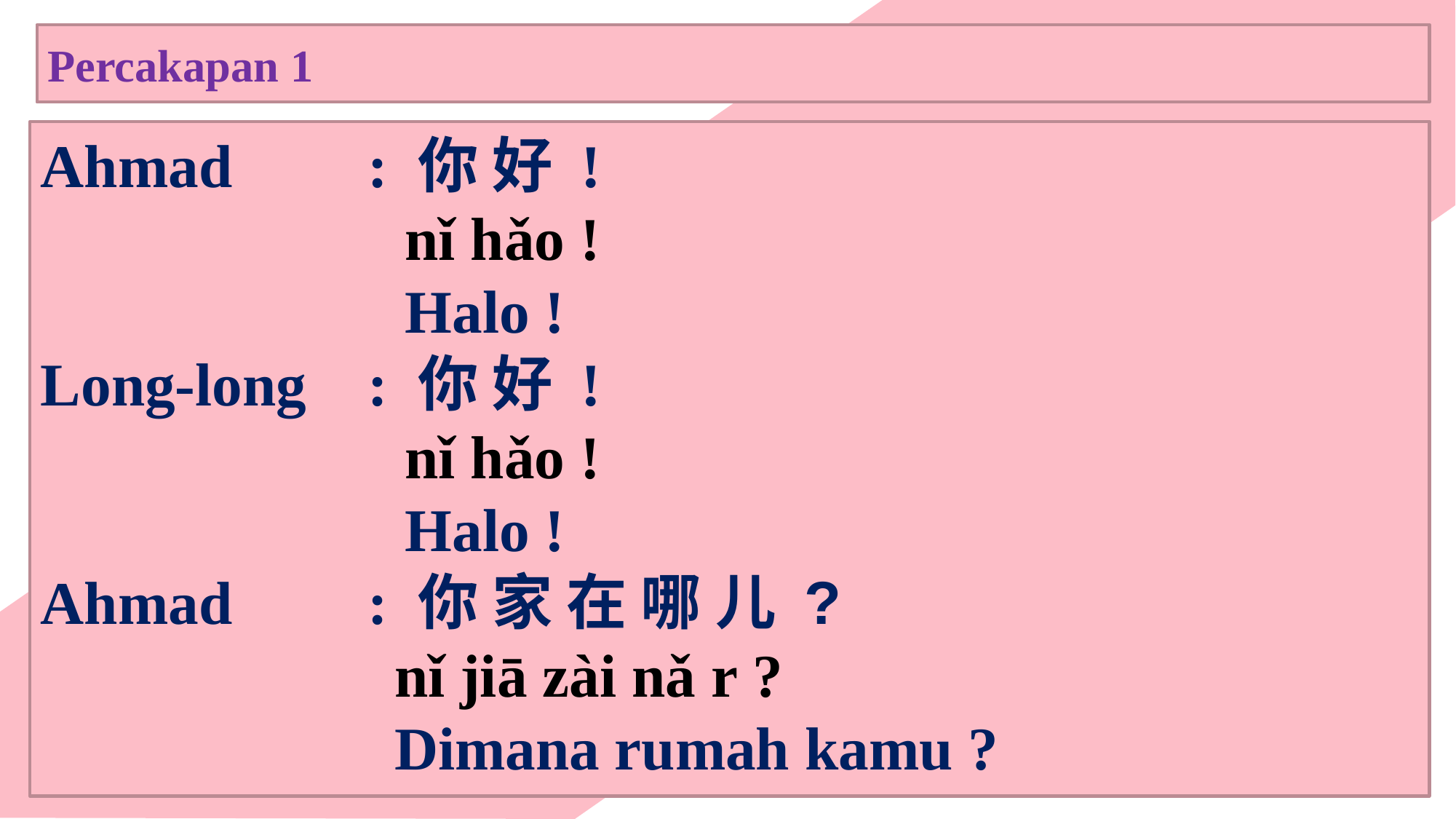

Percakapan 1
Ahmad		: 你 好 !
nǐ hǎo !
Halo !
Long-long	: 你 好 !
nǐ hǎo !
Halo !
Ahmad		: 你 家 在 哪 儿 ?
nǐ jiā zài nǎ r ?
Dimana rumah kamu ?